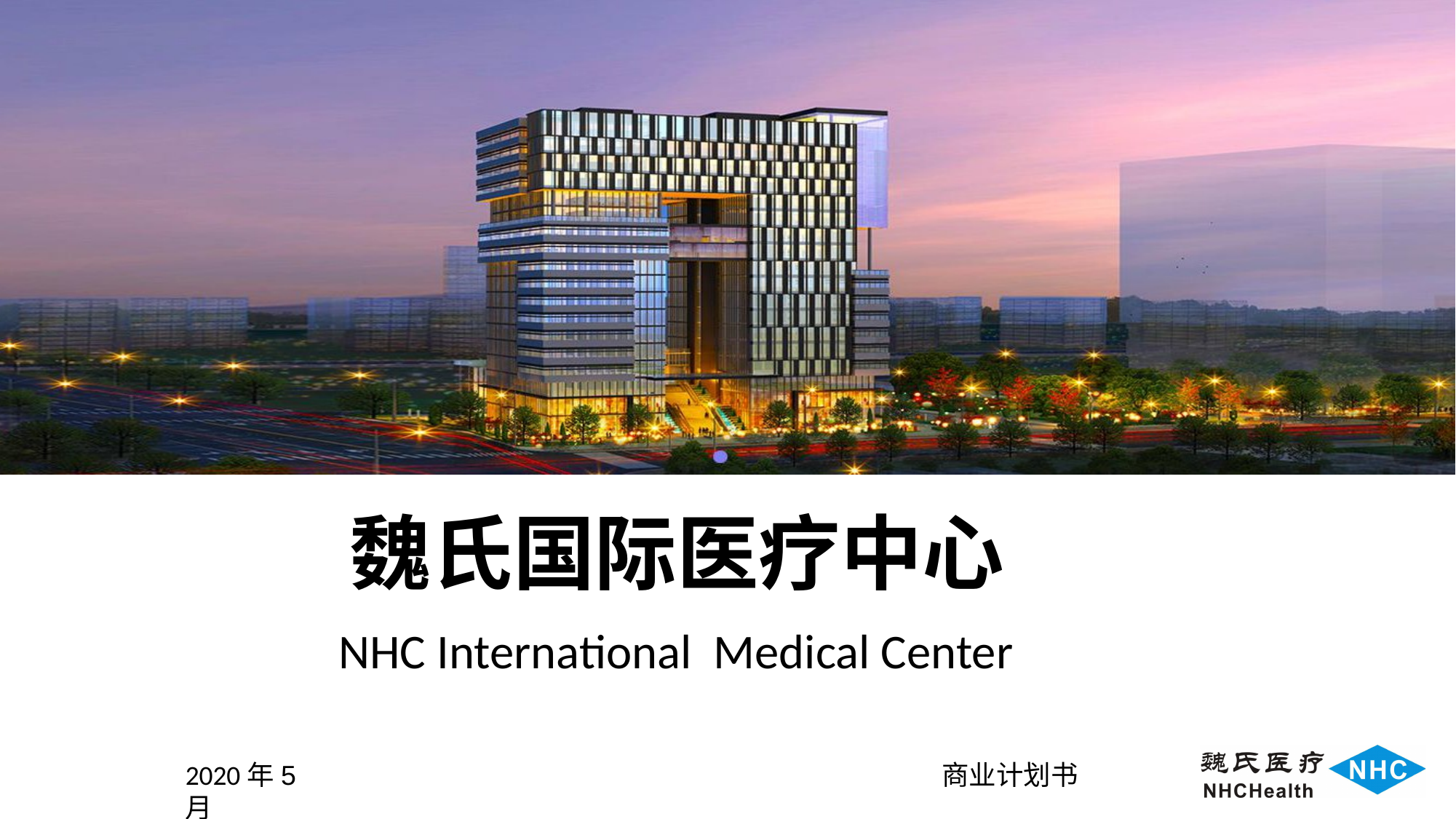

魏氏国际医疗中心
NHC International  Medical Center

2020年5月
商业计划书